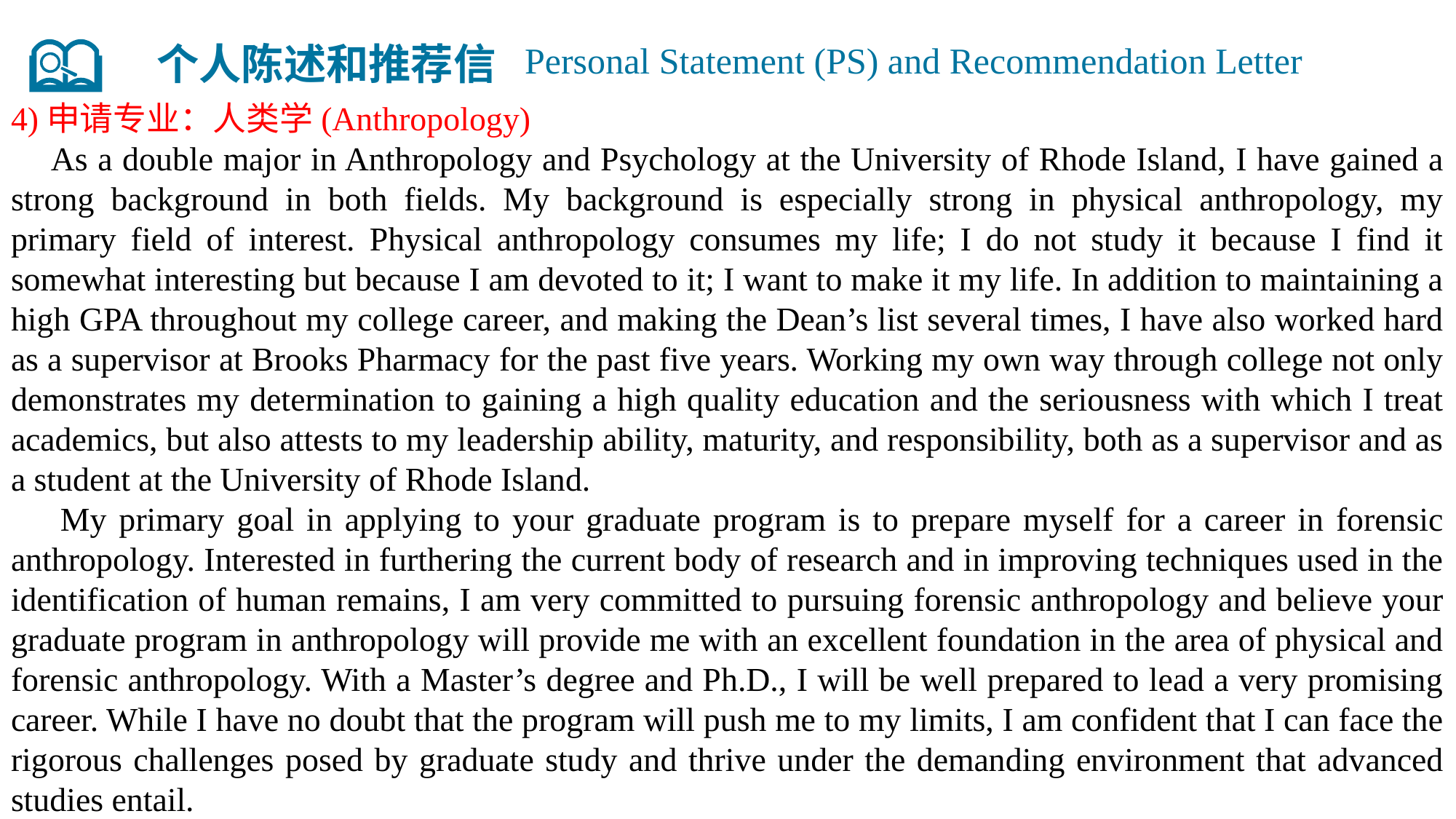

个人陈述和推荐信
Personal Statement (PS) and Recommendation Letter
4)申请专业：人类学(Anthropology)
    As a double major in Anthropology and Psychology at the University of Rhode Island, I have gained a strong background in both fields. My background is especially strong in physical anthropology, my primary field of interest. Physical anthropology consumes my life; I do not study it because I find it somewhat interesting but because I am devoted to it; I want to make it my life. In addition to maintaining a high GPA throughout my college career, and making the Dean’s list several times, I have also worked hard as a supervisor at Brooks Pharmacy for the past five years. Working my own way through college not only demonstrates my determination to gaining a high quality education and the seriousness with which I treat academics, but also attests to my leadership ability, maturity, and responsibility, both as a supervisor and as a student at the University of Rhode Island.
    My primary goal in applying to your graduate program is to prepare myself for a career in forensic anthropology. Interested in furthering the current body of research and in improving techniques used in the identification of human remains, I am very committed to pursuing forensic anthropology and believe your graduate program in anthropology will provide me with an excellent foundation in the area of physical and forensic anthropology. With a Master’s degree and Ph.D., I will be well prepared to lead a very promising career. While I have no doubt that the program will push me to my limits, I am confident that I can face the rigorous challenges posed by graduate study and thrive under the demanding environment that advanced studies entail.